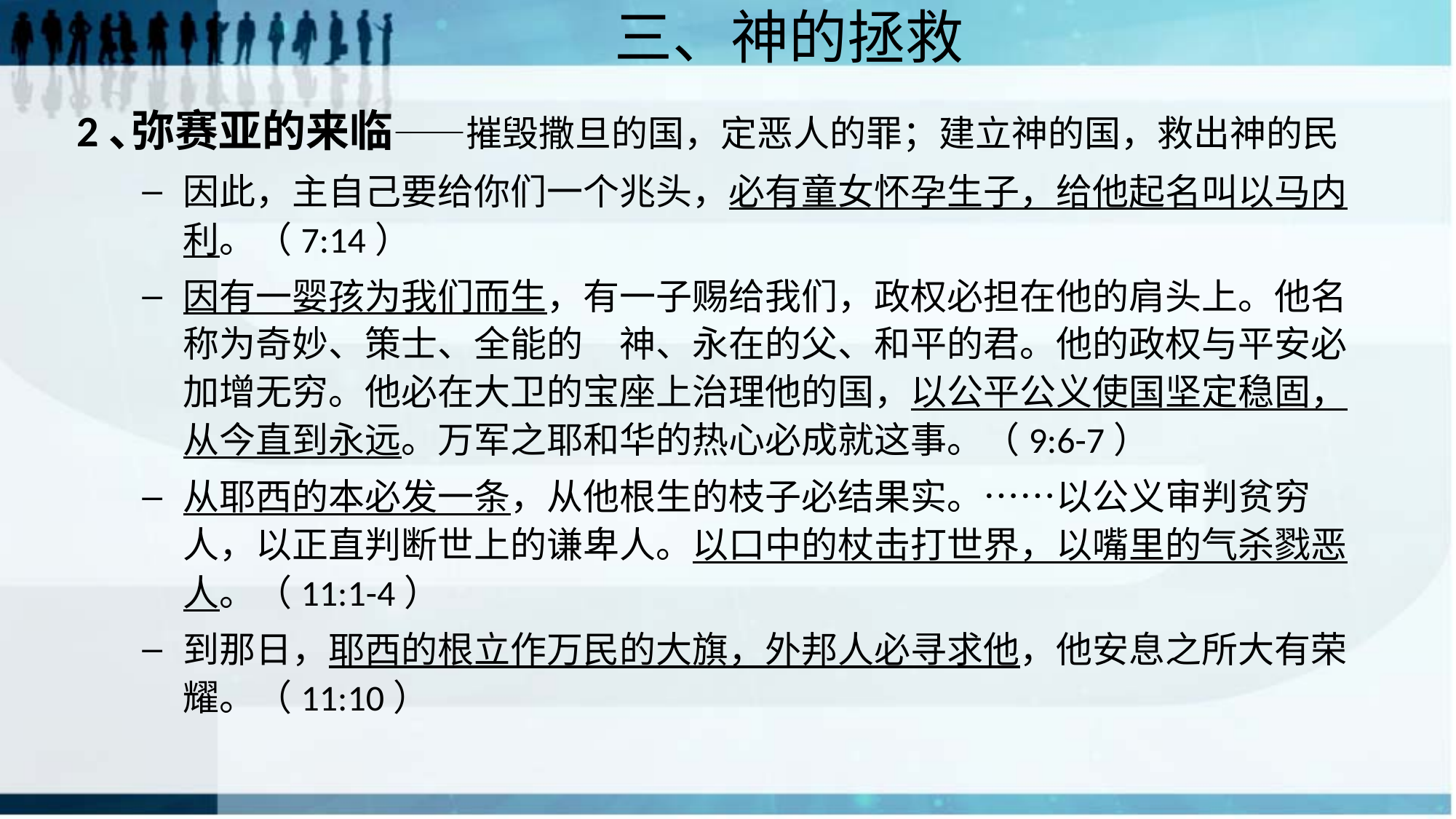

# 三、神的拯救
2､弥赛亚的来临——摧毁撒旦的国，定恶人的罪；建立神的国，救出神的民
因此，主自己要给你们一个兆头，必有童女怀孕生子，给他起名叫以马内利。（7:14）
因有一婴孩为我们而生，有一子赐给我们，政权必担在他的肩头上。他名称为奇妙、策士、全能的　神、永在的父、和平的君。他的政权与平安必加增无穷。他必在大卫的宝座上治理他的国，以公平公义使国坚定稳固，从今直到永远。万军之耶和华的热心必成就这事。（9:6-7）
从耶西的本必发一条，从他根生的枝子必结果实。……以公义审判贫穷人，以正直判断世上的谦卑人。以口中的杖击打世界，以嘴里的气杀戮恶人。（11:1-4）
到那日，耶西的根立作万民的大旗，外邦人必寻求他，他安息之所大有荣耀。（11:10）